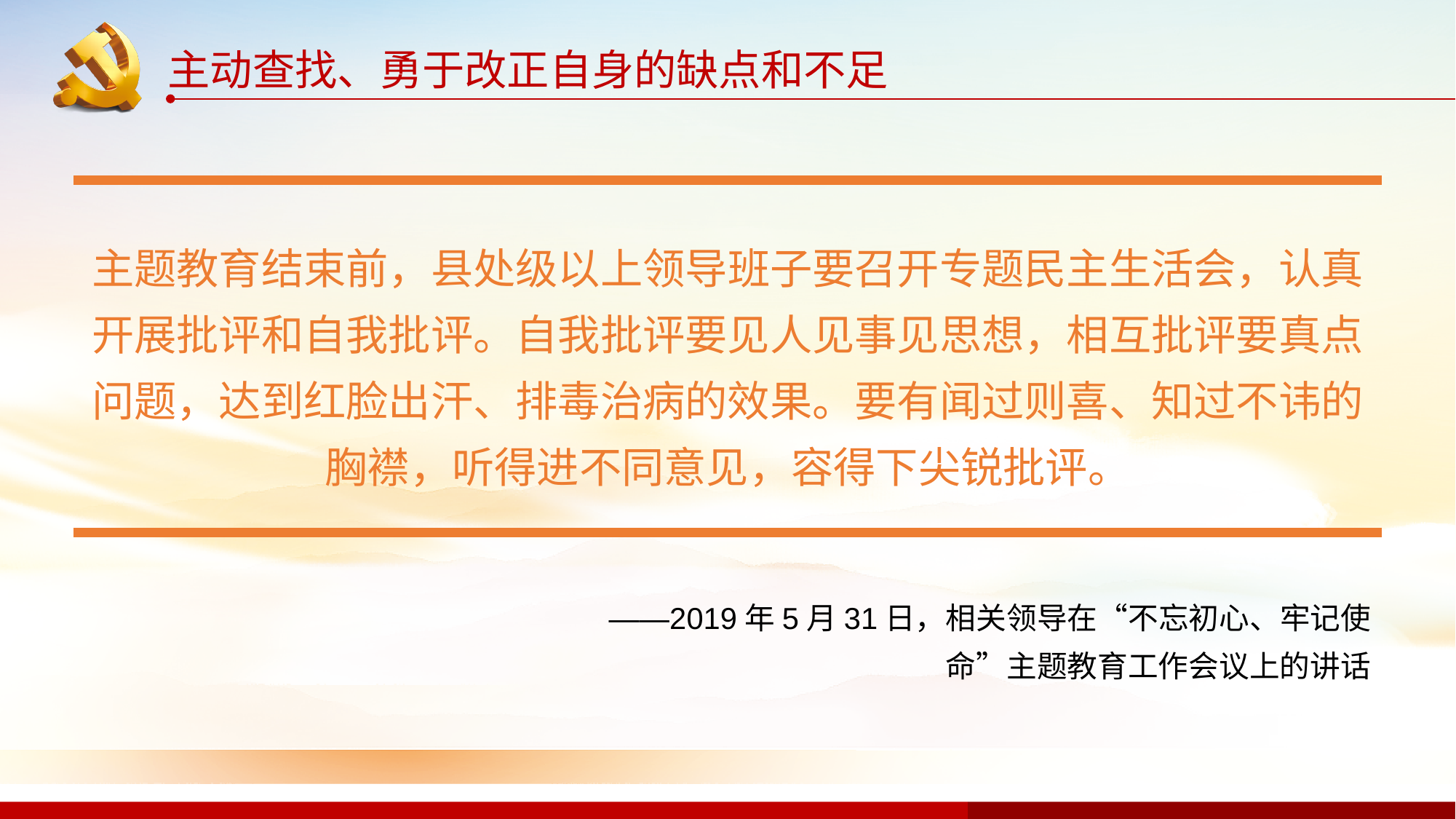

主动查找、勇于改正自身的缺点和不足

主题教育结束前，县处级以上领导班子要召开专题民主生活会，认真开展批评和自我批评。自我批评要见人见事见思想，相互批评要真点问题，达到红脸出汗、排毒治病的效果。要有闻过则喜、知过不讳的胸襟，听得进不同意见，容得下尖锐批评。
——2019年5月31日，相关领导在“不忘初心、牢记使命”主题教育工作会议上的讲话